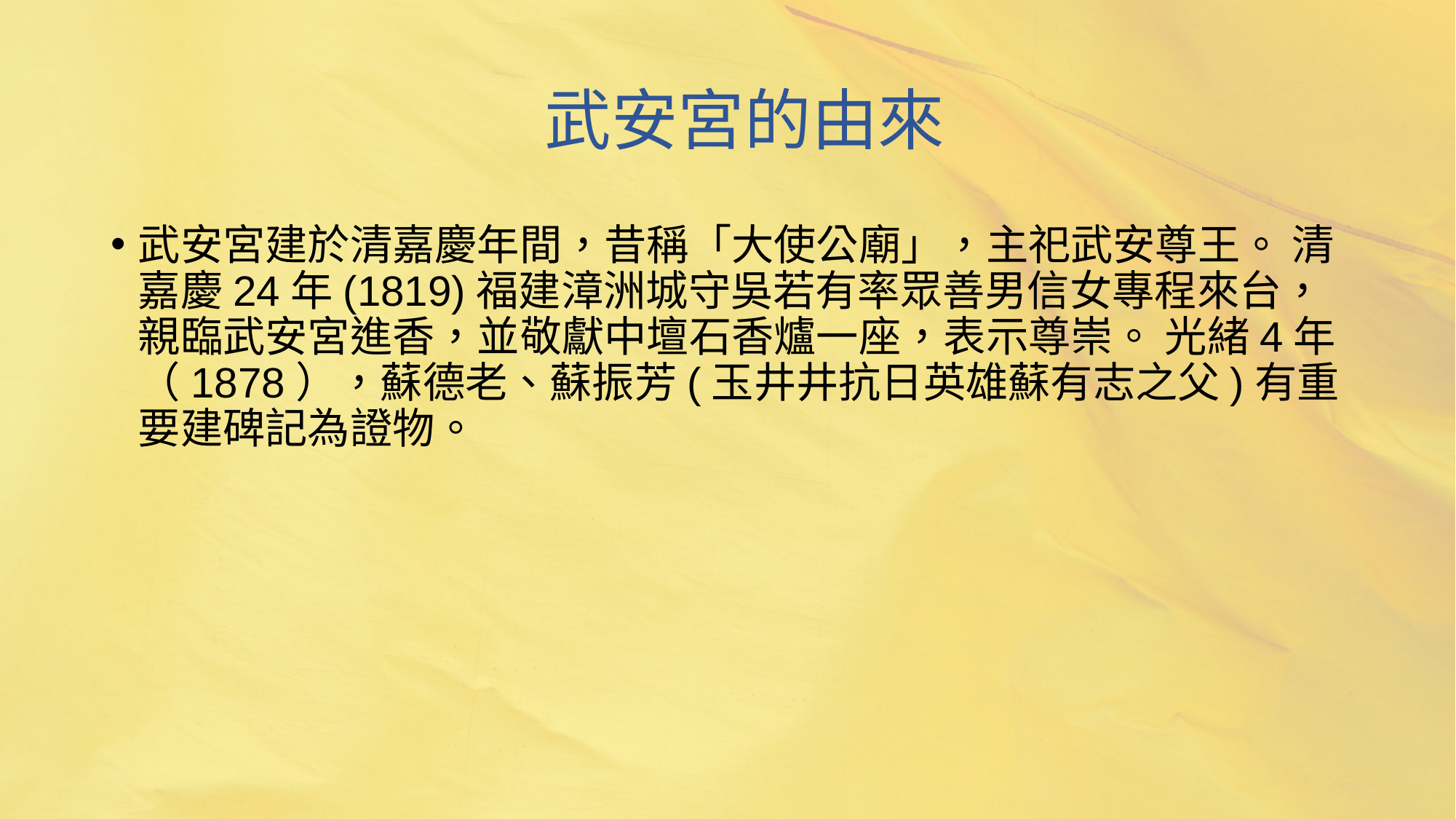

# 武安宮的由來
武安宮建於清嘉慶年間，昔稱「大使公廟」，主祀武安尊王。 清嘉慶24年(1819)福建漳洲城守吳若有率眾善男信女專程來台，親臨武安宮進香，並敬獻中壇石香爐一座，表示尊崇。 光緒4年（1878），蘇德老、蘇振芳(玉井井抗日英雄蘇有志之父)有重要建碑記為證物。